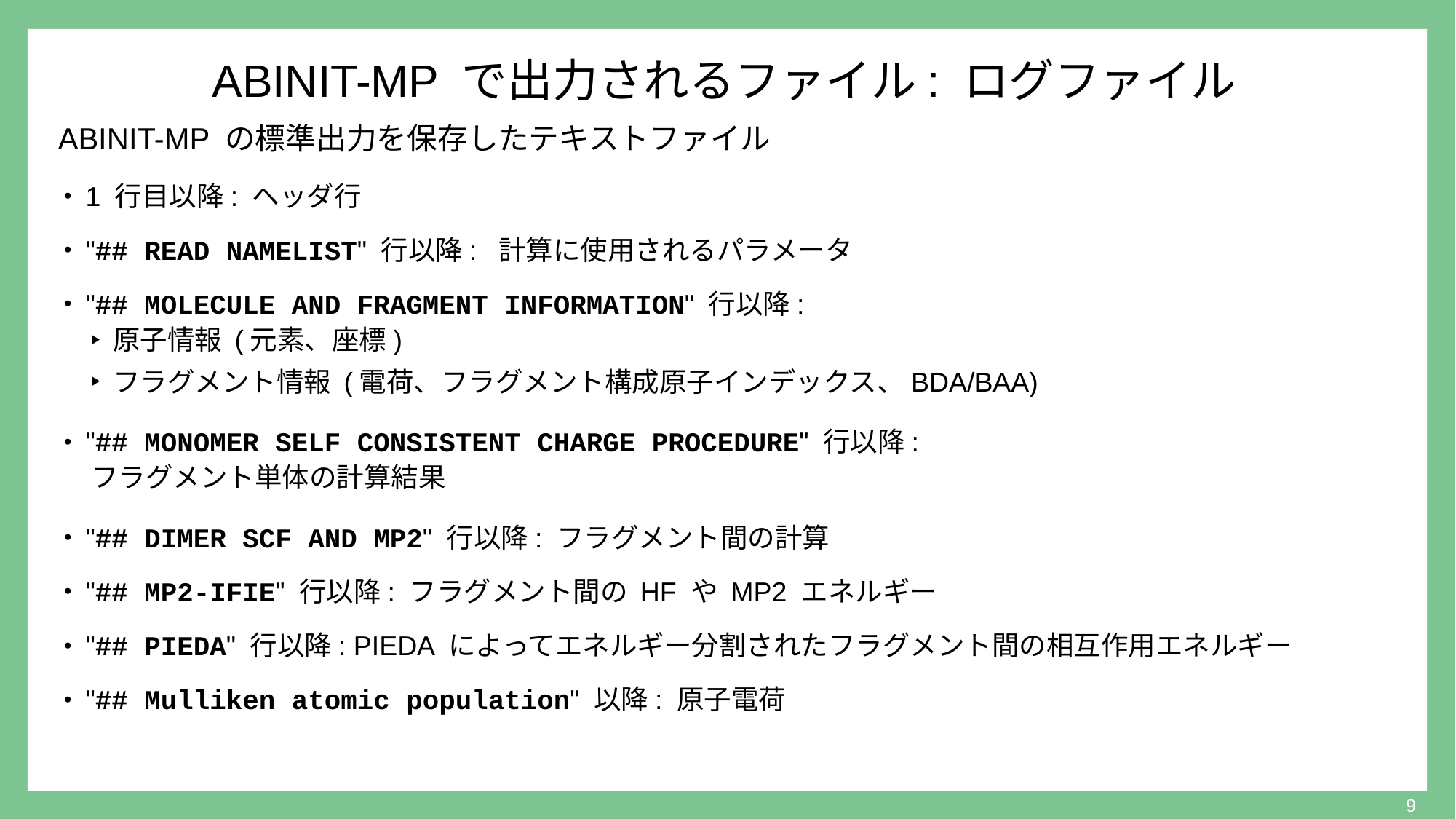

# ABINIT-MP で出力されるファイル: ログファイル
ABINIT-MP の標準出力を保存したテキストファイル
1 行目以降: ヘッダ行
"## READ NAMELIST" 行以降:  計算に使用されるパラメータ
"## MOLECULE AND FRAGMENT INFORMATION" 行以降:
原子情報 (元素、座標)
フラグメント情報 (電荷、フラグメント構成原子インデックス、BDA/BAA)
"## MONOMER SELF CONSISTENT CHARGE PROCEDURE" 行以降:
フラグメント単体の計算結果
"## DIMER SCF AND MP2" 行以降: フラグメント間の計算
"## MP2-IFIE" 行以降: フラグメント間の HF や MP2 エネルギー
"## PIEDA" 行以降: PIEDA によってエネルギー分割されたフラグメント間の相互作用エネルギー
"## Mulliken atomic population" 以降: 原子電荷
9